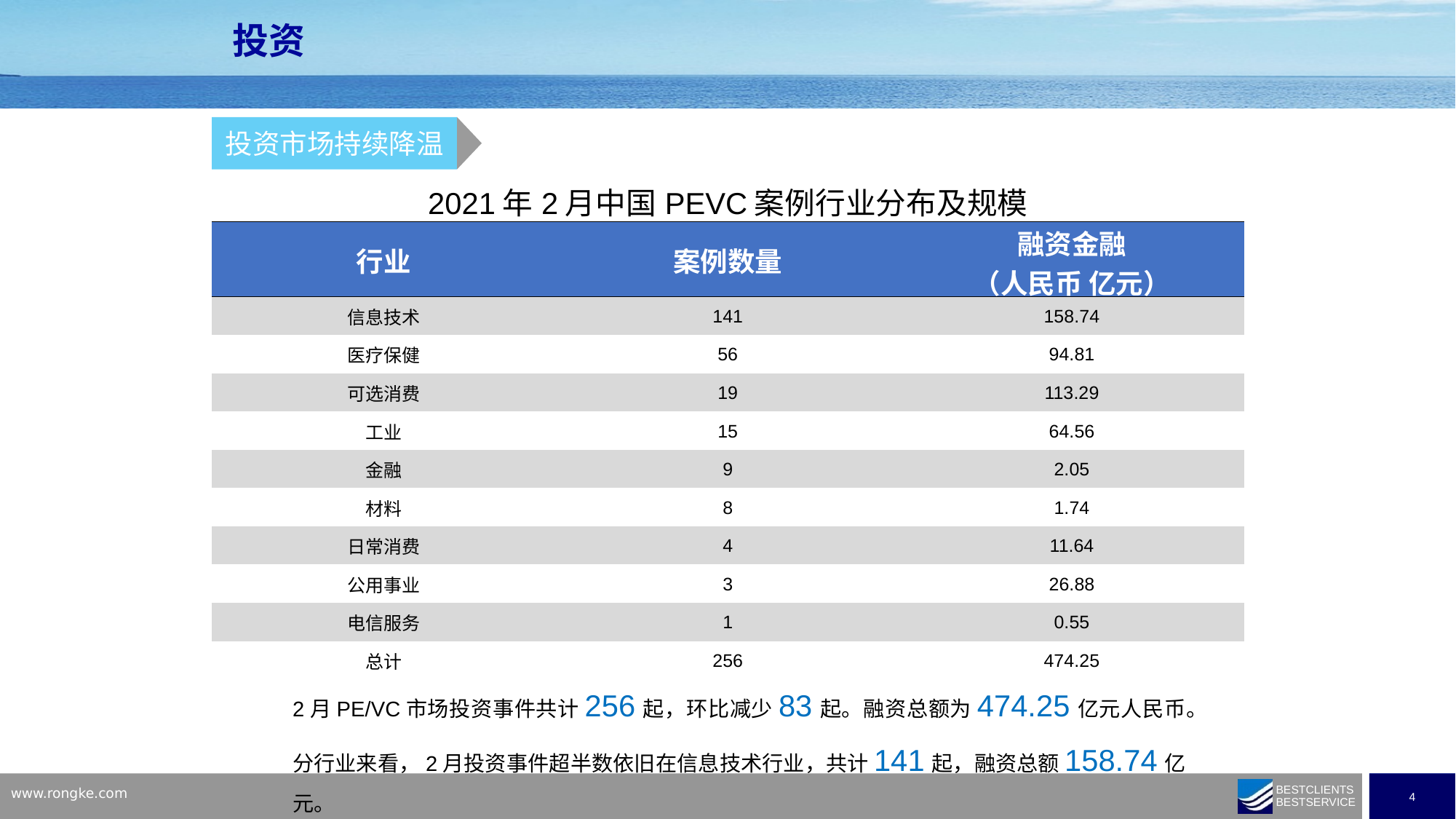

投资
投资市场持续降温

| 2021年2月中国PEVC案例行业分布及规模 |  |  |
| --- | --- | --- |
| 行业 | 案例数量 | 融资金融 （人民币 亿元） |
| 信息技术 | 141 | 158.74 |
| 医疗保健 | 56 | 94.81 |
| 可选消费 | 19 | 113.29 |
| 工业 | 15 | 64.56 |
| 金融 | 9 | 2.05 |
| 材料 | 8 | 1.74 |
| 日常消费 | 4 | 11.64 |
| 公用事业 | 3 | 26.88 |
| 电信服务 | 1 | 0.55 |
| 总计 | 256 | 474.25 |
2月PE/VC市场投资事件共计256起，环比减少83起。融资总额为474.25亿元人民币。
分行业来看，2月投资事件超半数依旧在信息技术行业，共计141起，融资总额158.74亿元。